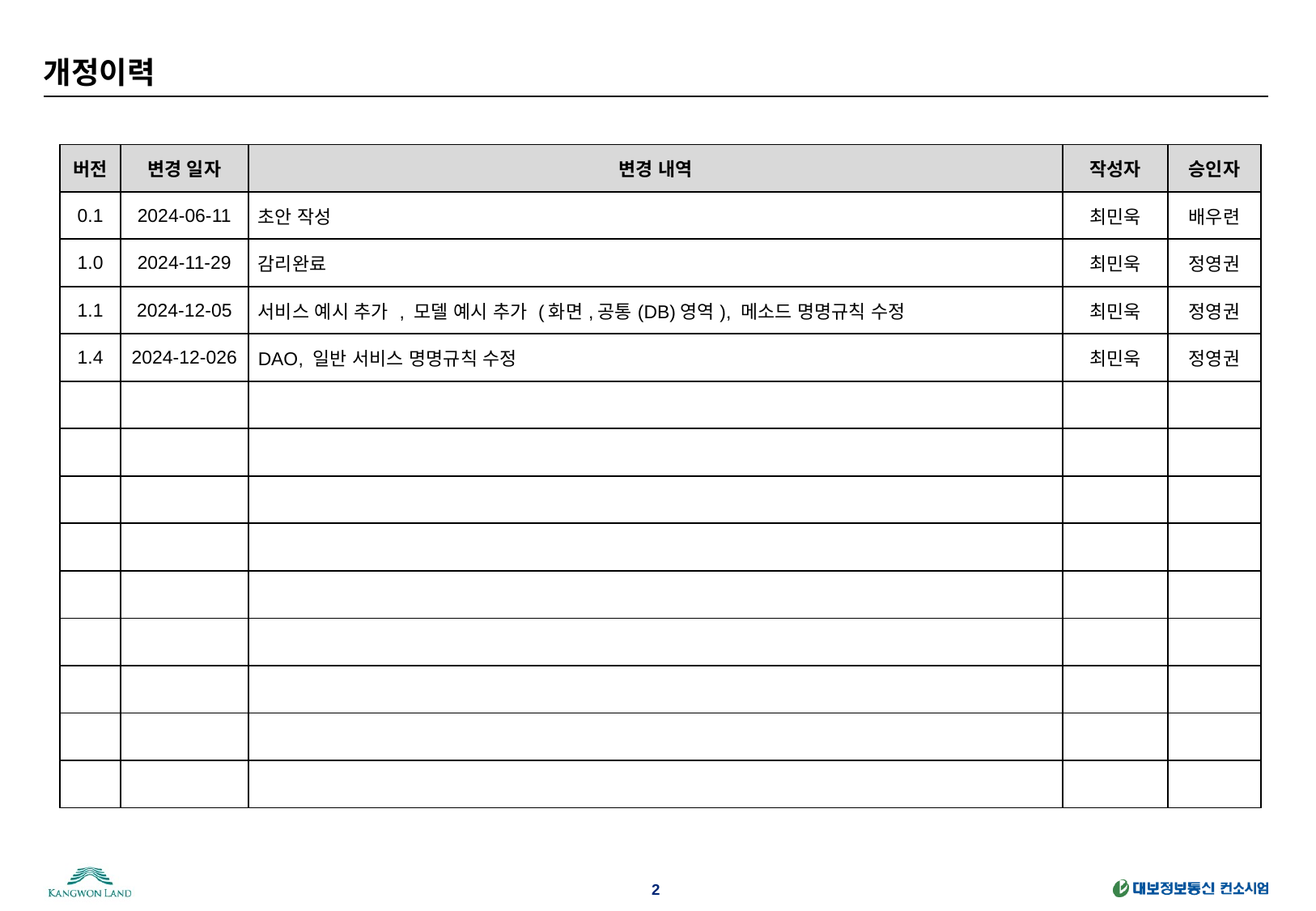

# 개정이력
| 버전 | 변경 일자 | 변경 내역 | 작성자 | 승인자 |
| --- | --- | --- | --- | --- |
| 0.1 | 2024-06-11 | 초안 작성 | 최민욱 | 배우련 |
| 1.0 | 2024-11-29 | 감리완료 | 최민욱 | 정영권 |
| 1.1 | 2024-12-05 | 서비스 예시 추가 , 모델 예시 추가 (화면,공통(DB)영역), 메소드 명명규칙 수정 | 최민욱 | 정영권 |
| 1.4 | 2024-12-026 | DAO, 일반 서비스 명명규칙 수정 | 최민욱 | 정영권 |
|  |  |  |  |  |
|  |  |  |  |  |
|  |  |  |  |  |
|  |  |  |  |  |
|  |  |  |  |  |
|  |  |  |  |  |
|  |  |  |  |  |
|  |  |  |  |  |
|  |  |  |  |  |
2